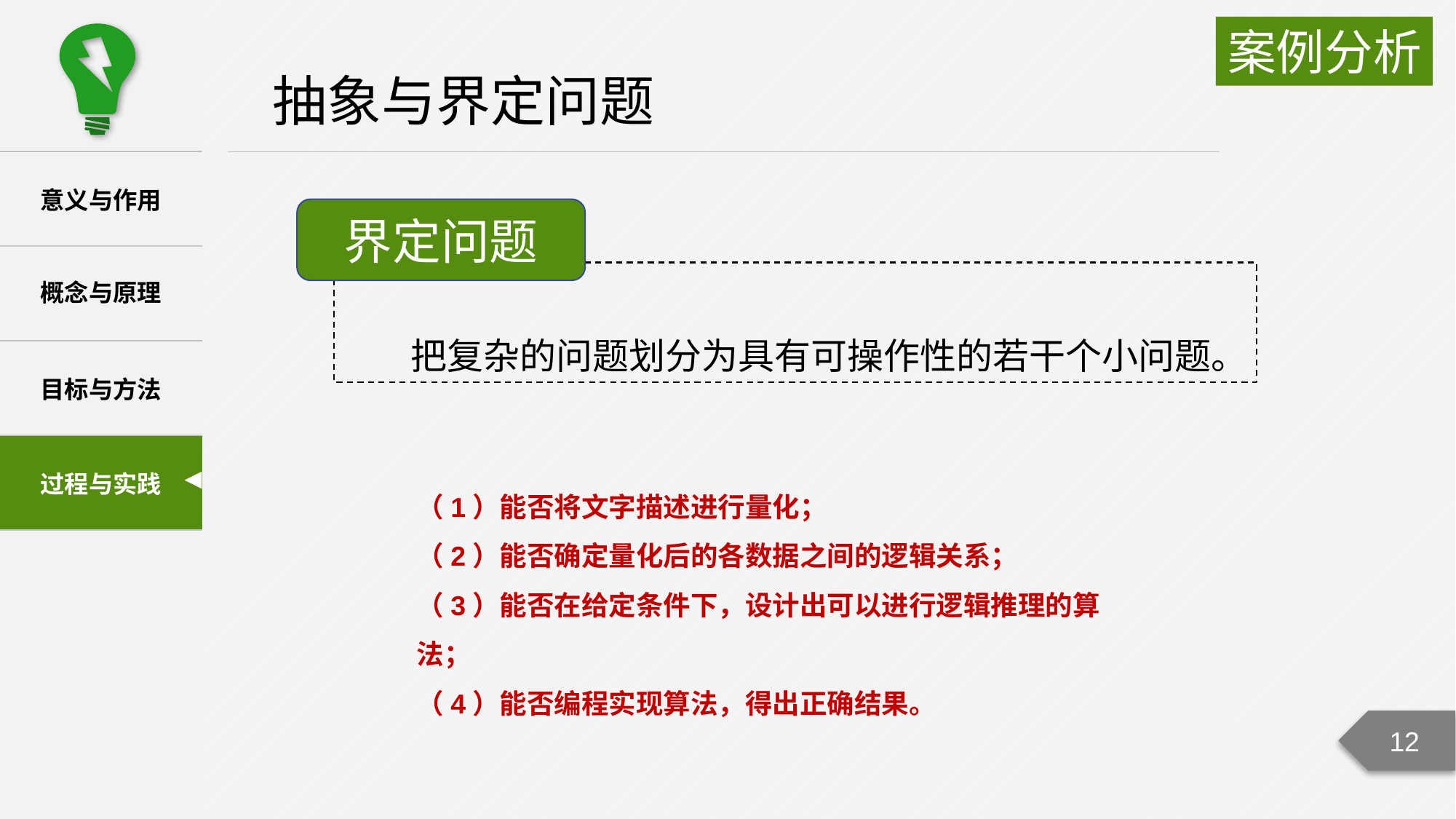

抽象与界定问题
界定问题

       把复杂的问题划分为具有可操作性的若干个小问题。
（1）能否将文字描述进行量化；
（2）能否确定量化后的各数据之间的逻辑关系；
（3）能否在给定条件下，设计出可以进行逻辑推理的算法；
（4）能否编程实现算法，得出正确结果。